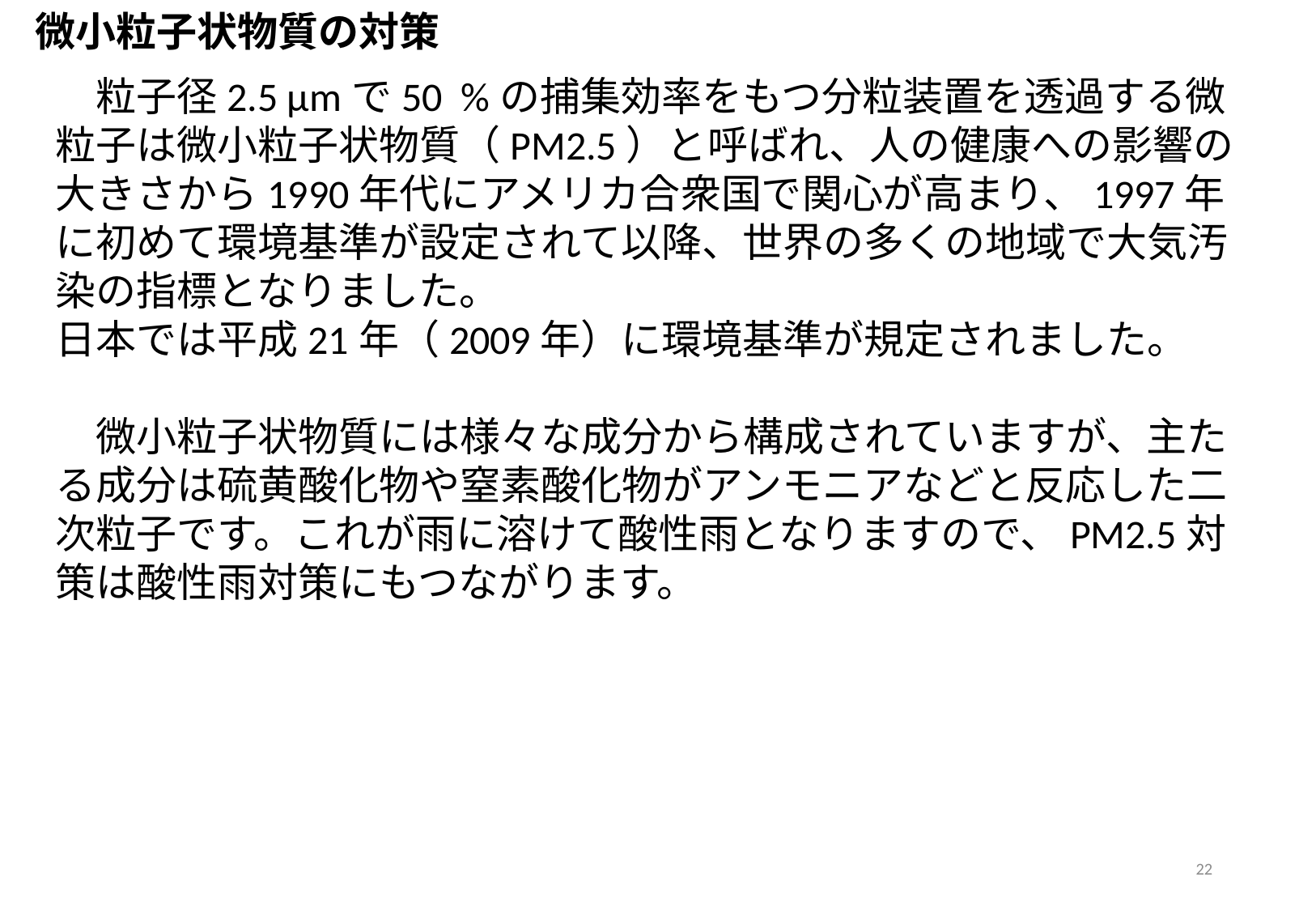

微小粒子状物質の対策
　粒子径2.5 µmで50  %の捕集効率をもつ分粒装置を透過する微粒子は微小粒子状物質（PM2.5）と呼ばれ、人の健康への影響の大きさから1990年代にアメリカ合衆国で関心が高まり、1997年に初めて環境基準が設定されて以降、世界の多くの地域で大気汚染の指標となりました。
日本では平成21年（2009年）に環境基準が規定されました。

　微小粒子状物質には様々な成分から構成されていますが、主たる成分は硫黄酸化物や窒素酸化物がアンモニアなどと反応した二次粒子です。これが雨に溶けて酸性雨となりますので、PM2.5対策は酸性雨対策にもつながります。

22